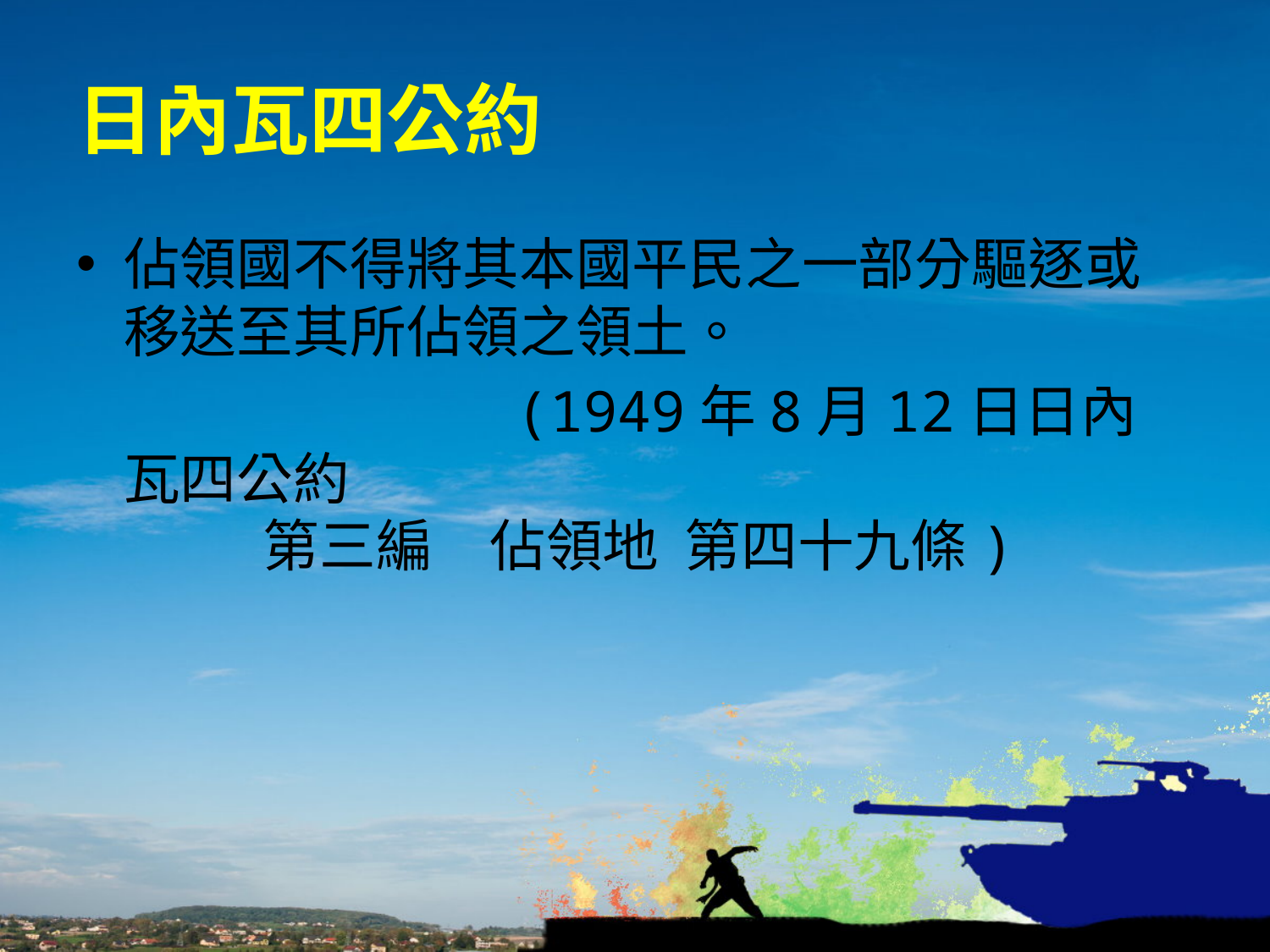

# 日內瓦四公約
佔領國不得將其本國平民之一部分驅逐或移送至其所佔領之領土。
             (1949年8月12日日內瓦四公約
           第三編　佔領地  第四十九條)